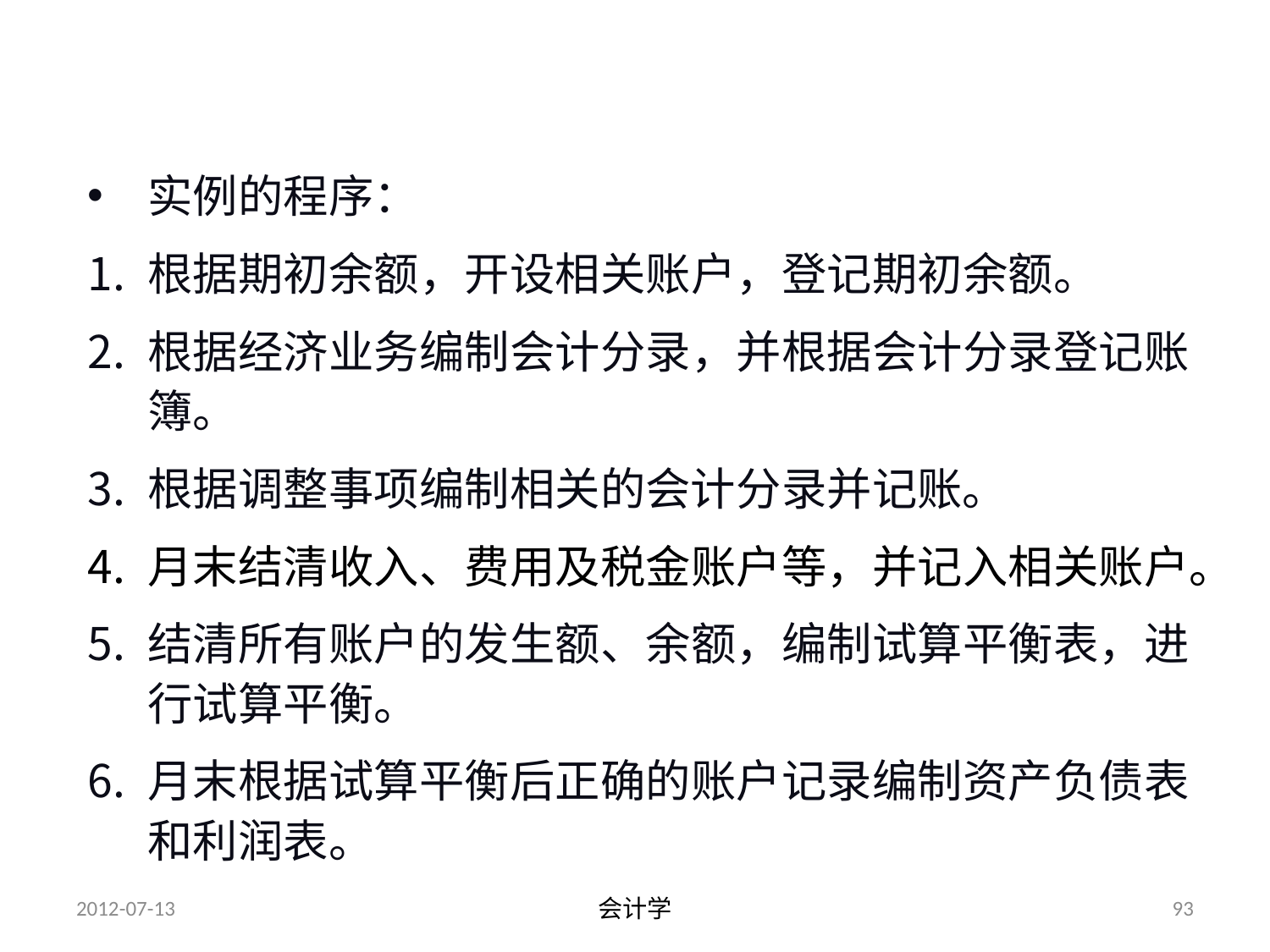

# 三、会计循环的实例（见教材71页一79页）
实例的程序：
根据期初余额，开设相关账户，登记期初余额。
根据经济业务编制会计分录，并根据会计分录登记账簿。
根据调整事项编制相关的会计分录并记账。
月末结清收入、费用及税金账户等，并记入相关账户。
结清所有账户的发生额、余额，编制试算平衡表，进行试算平衡。
月末根据试算平衡后正确的账户记录编制资产负债表和利润表。
2012-07-13
会计学
93